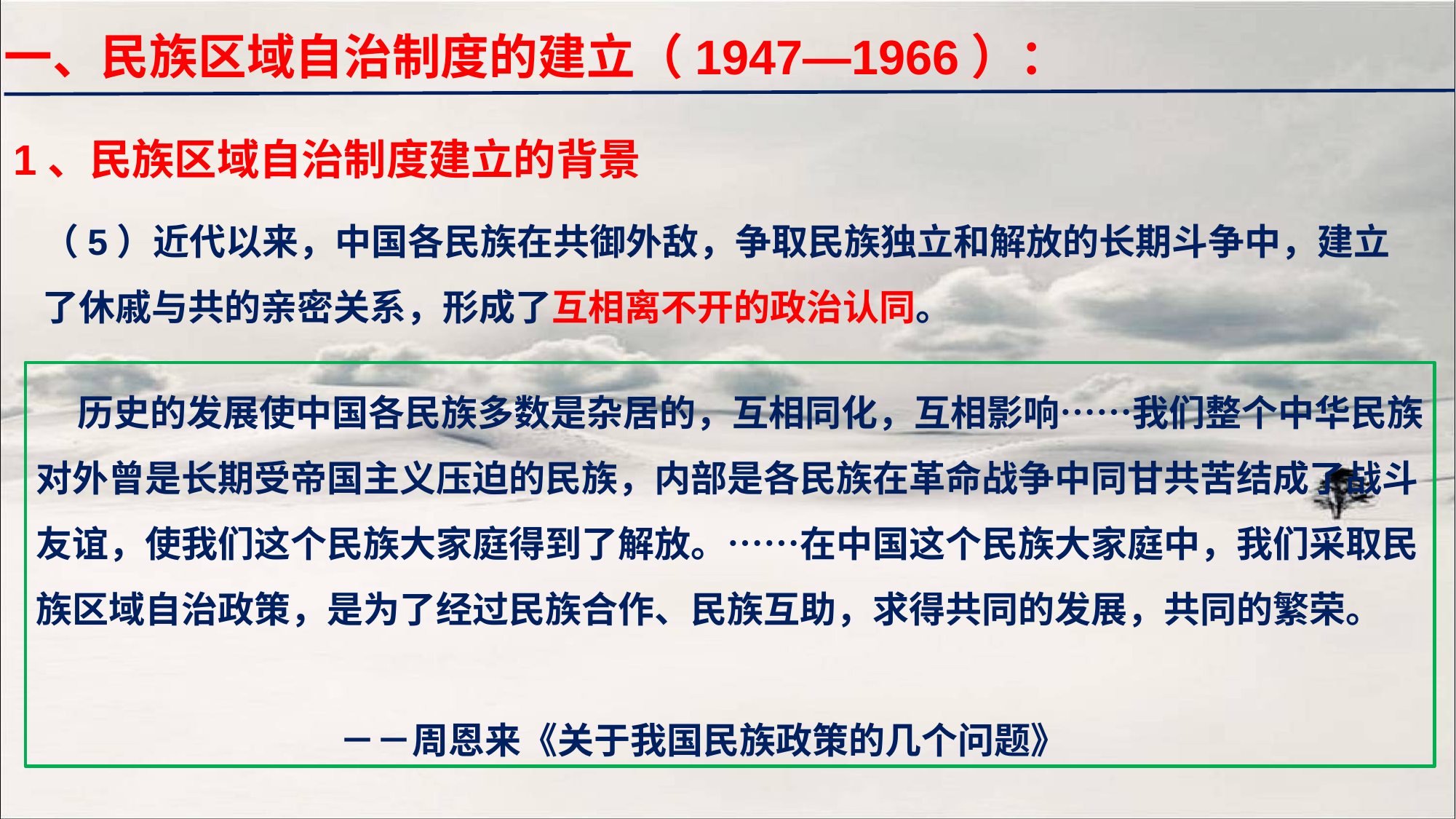

一、民族区域自治制度的建立（1947—1966）：
1、民族区域自治制度建立的背景
（5）近代以来，中国各民族在共御外敌，争取民族独立和解放的长期斗争中，建立了休戚与共的亲密关系，形成了互相离不开的政治认同。
    历史的发展使中国各民族多数是杂居的，互相同化，互相影响……我们整个中华民族对外曾是长期受帝国主义压迫的民族，内部是各民族在革命战争中同甘共苦结成了战斗友谊，使我们这个民族大家庭得到了解放。……在中国这个民族大家庭中，我们采取民族区域自治政策，是为了经过民族合作、民族互助，求得共同的发展，共同的繁荣。
                                    －－周恩来《关于我国民族政策的几个问题》